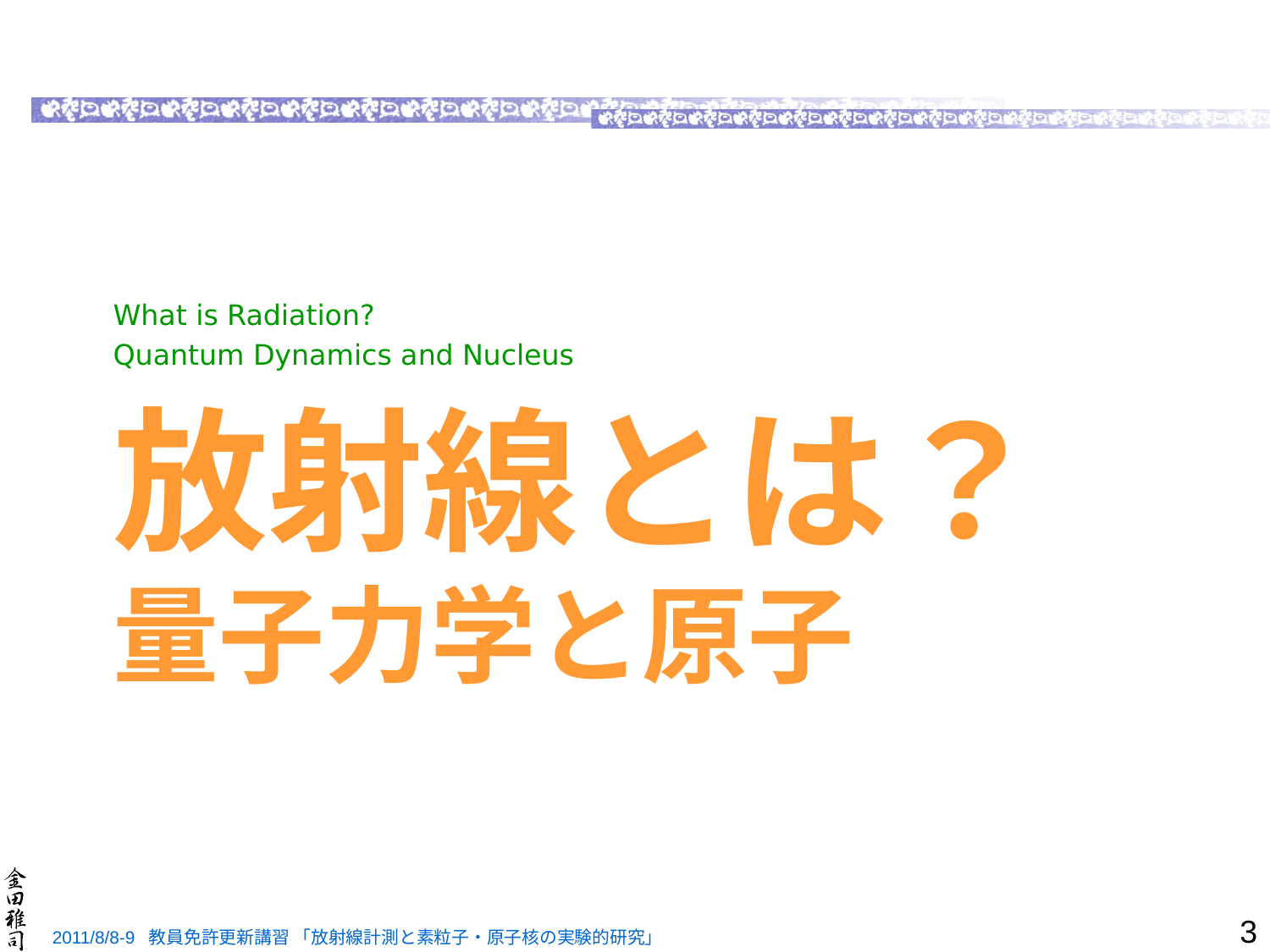

What is Radiation?
Quantum Dynamics and Nucleus
# 放射線とは？ 量子力学と原子
3
2011/8/8-9  教員免許更新講習 「放射線計測と素粒子・原子核の実験的研究」